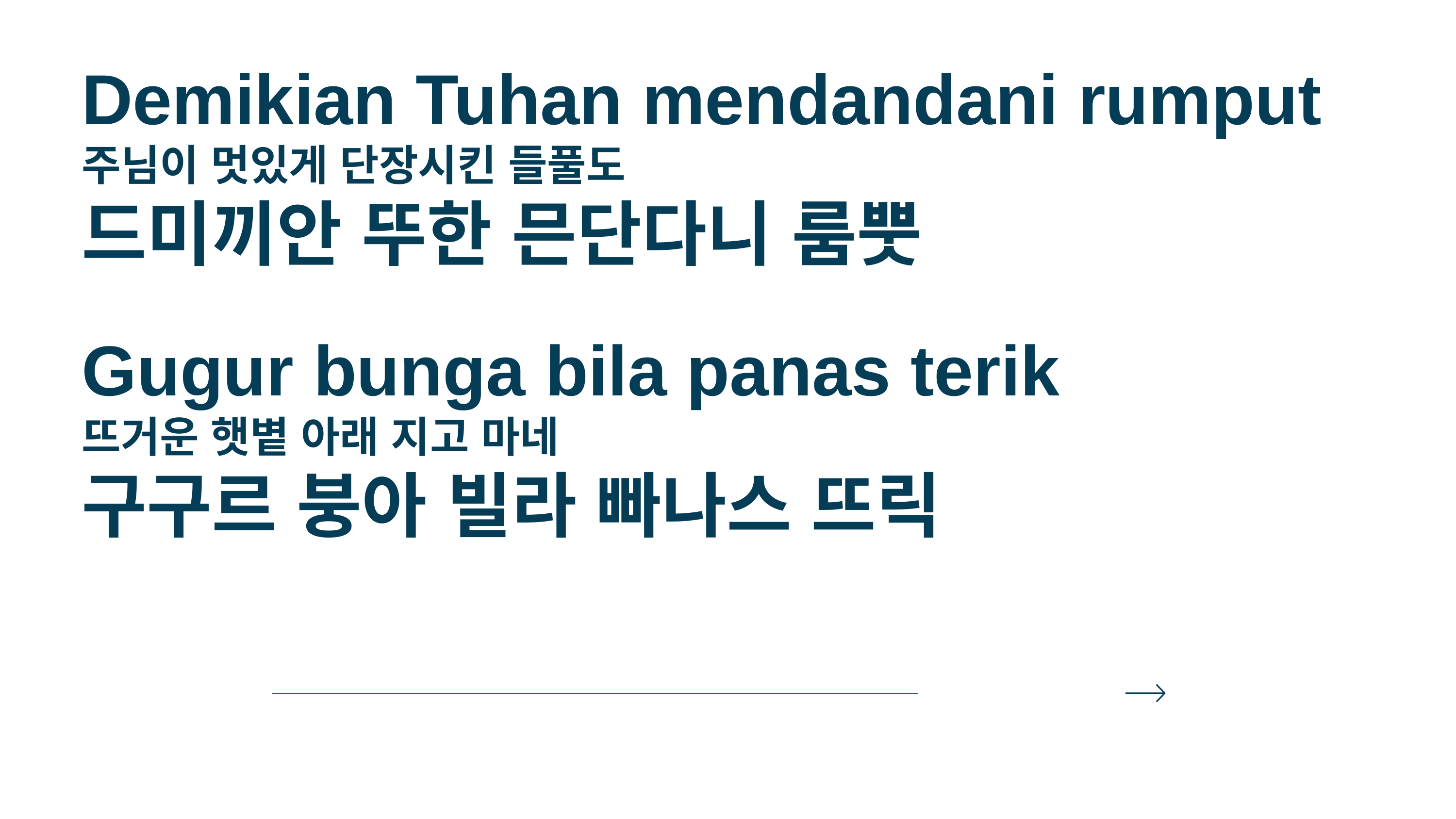

Demikian Tuhan mendandani rumput 주님이 멋있게 단장시킨 들풀도
드미끼안 뚜한 믄단다니 룸뿟

Gugur bunga bila panas terik
뜨거운 햇볕 아래 지고 마네
구구르 붕아 빌라 빠나스 뜨릭